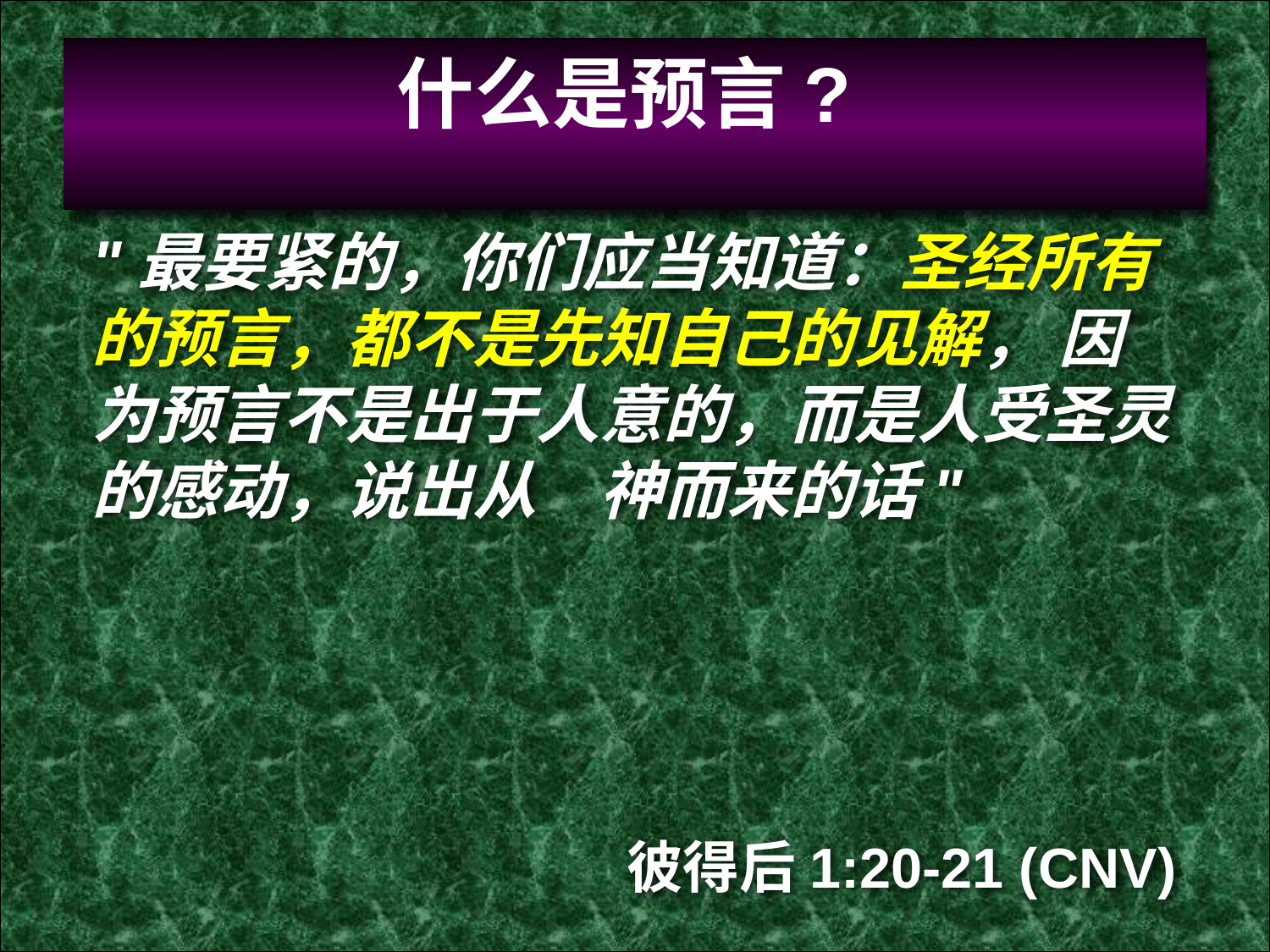

什么是预言?
"最要紧的，你们应当知道：圣经所有的预言，都不是先知自己的见解， 因为预言不是出于人意的，而是人受圣灵的感动，说出从　神而来的话"
彼得后1:20-21 (CNV)